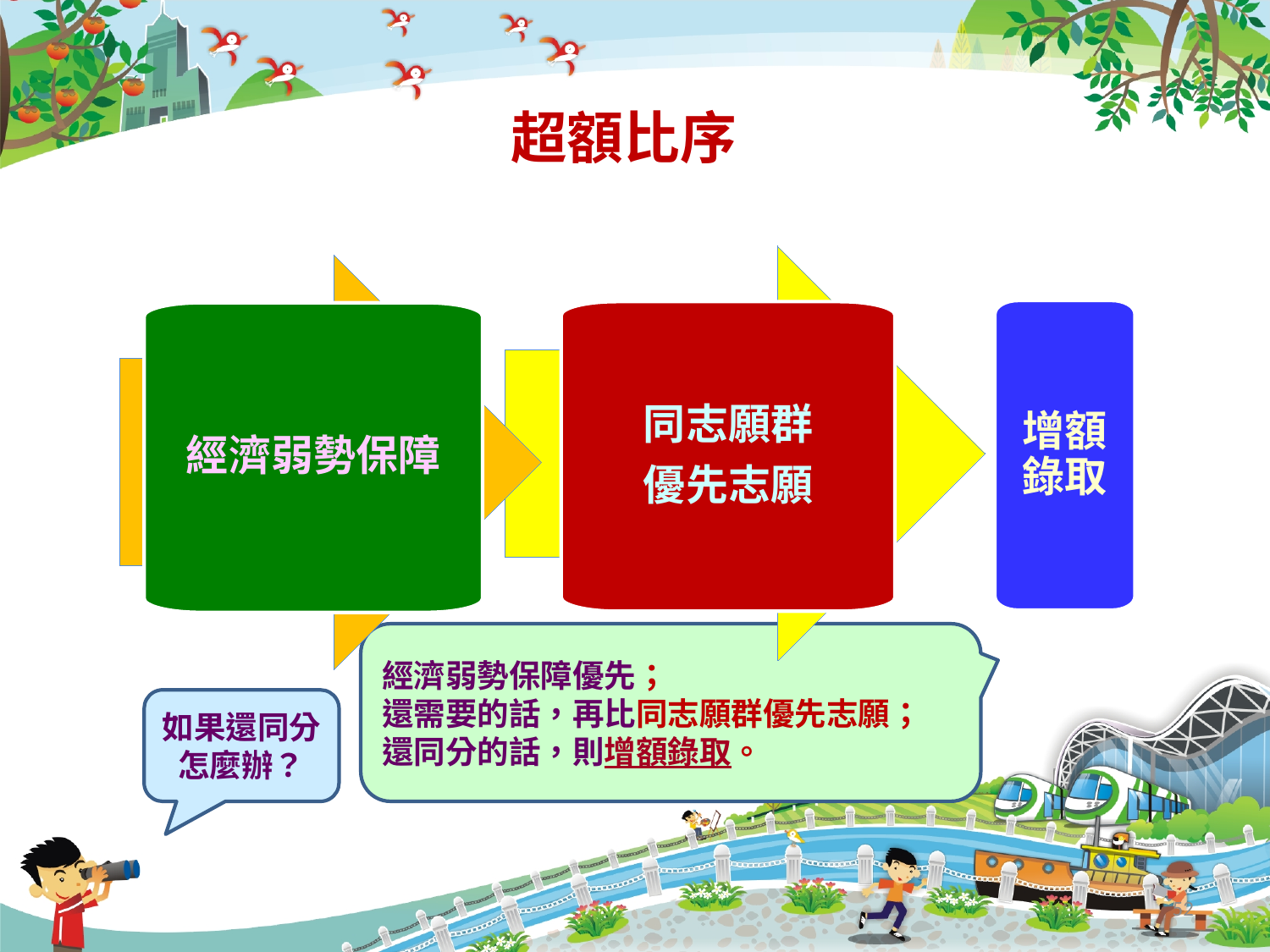

# 超額比序

增額錄取
同志願群
優先志願
經濟弱勢保障
經濟弱勢保障優先；
還需要的話，再比同志願群優先志願；
還同分的話，則增額錄取。
如果還同分怎麼辦？
52